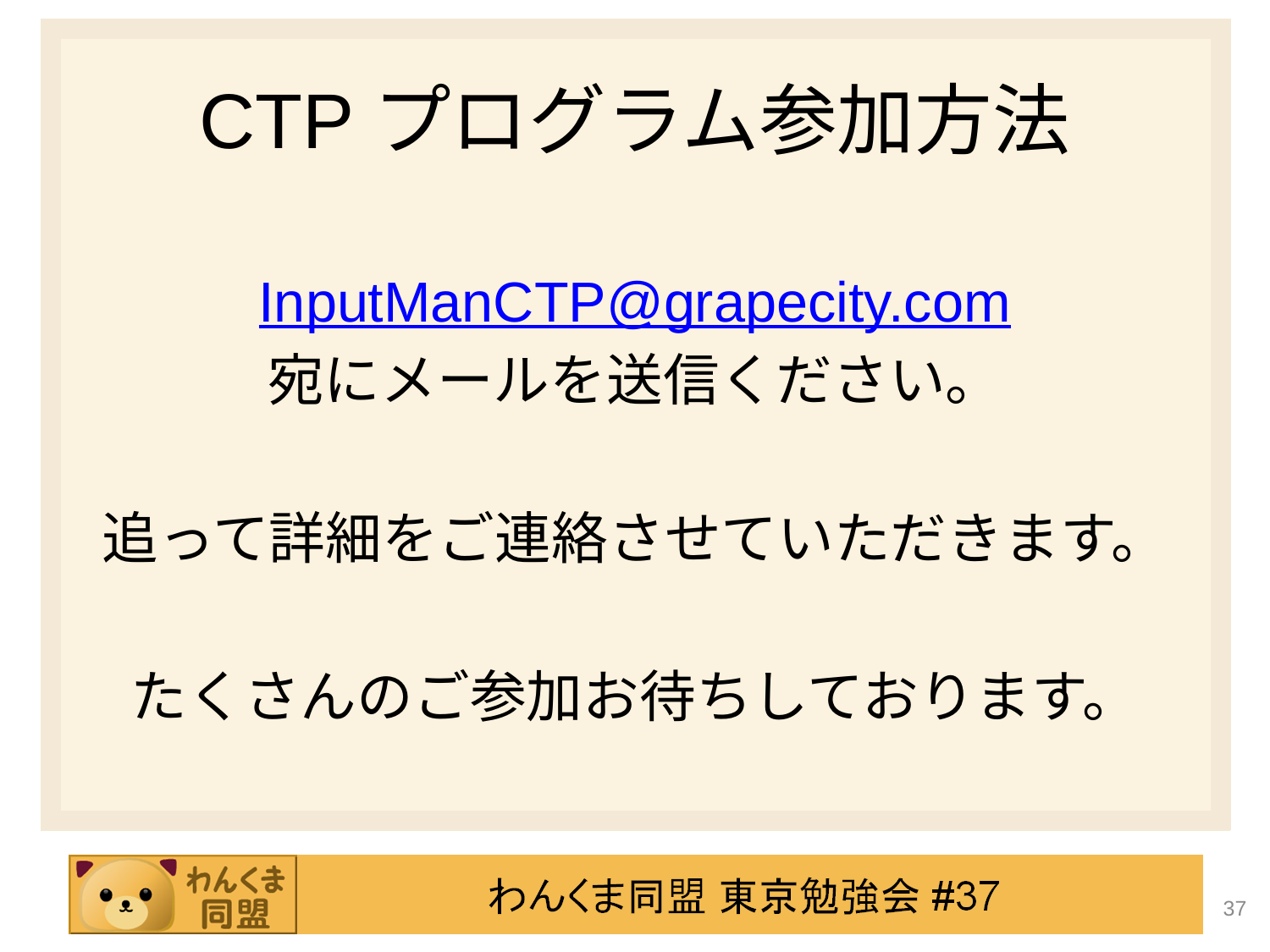

# CTPプログラム参加方法
InputManCTP@grapecity.com
宛にメールを送信ください。

追って詳細をご連絡させていただきます。

たくさんのご参加お待ちしております。

37